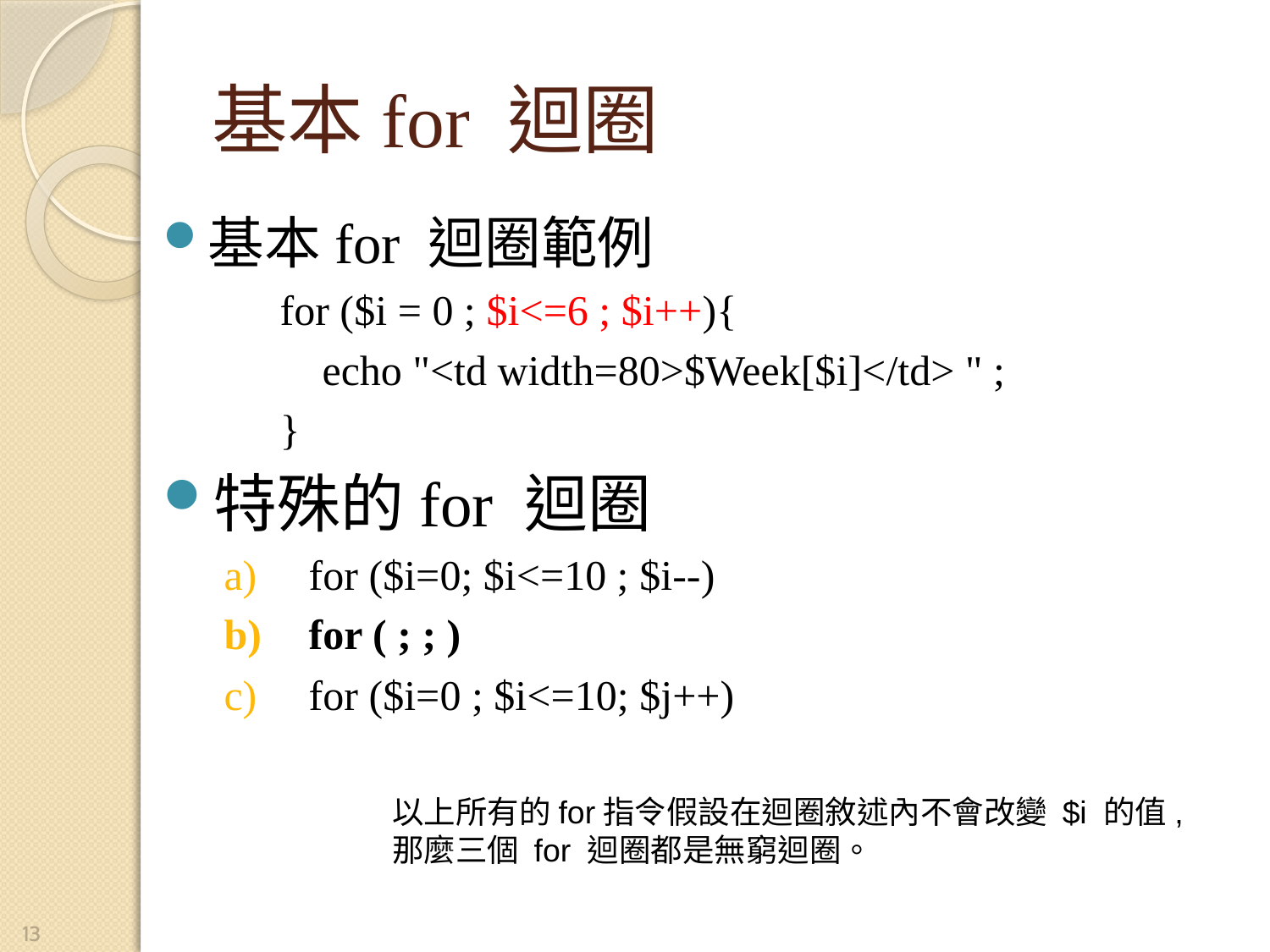

# 基本for 迴圈
基本for 迴圈範例
for ($i = 0 ; $i<=6 ; $i++){
    echo "<td width=80>$Week[$i]</td> " ;
}
特殊的for 迴圈
for ($i=0; $i<=10 ; $i--)
for ( ; ; )
for ($i=0 ; $i<=10; $j++)
	以上所有的for指令假設在迴圈敘述內不會改變 $i 的值, 那麼三個 for 迴圈都是無窮迴圈。

13